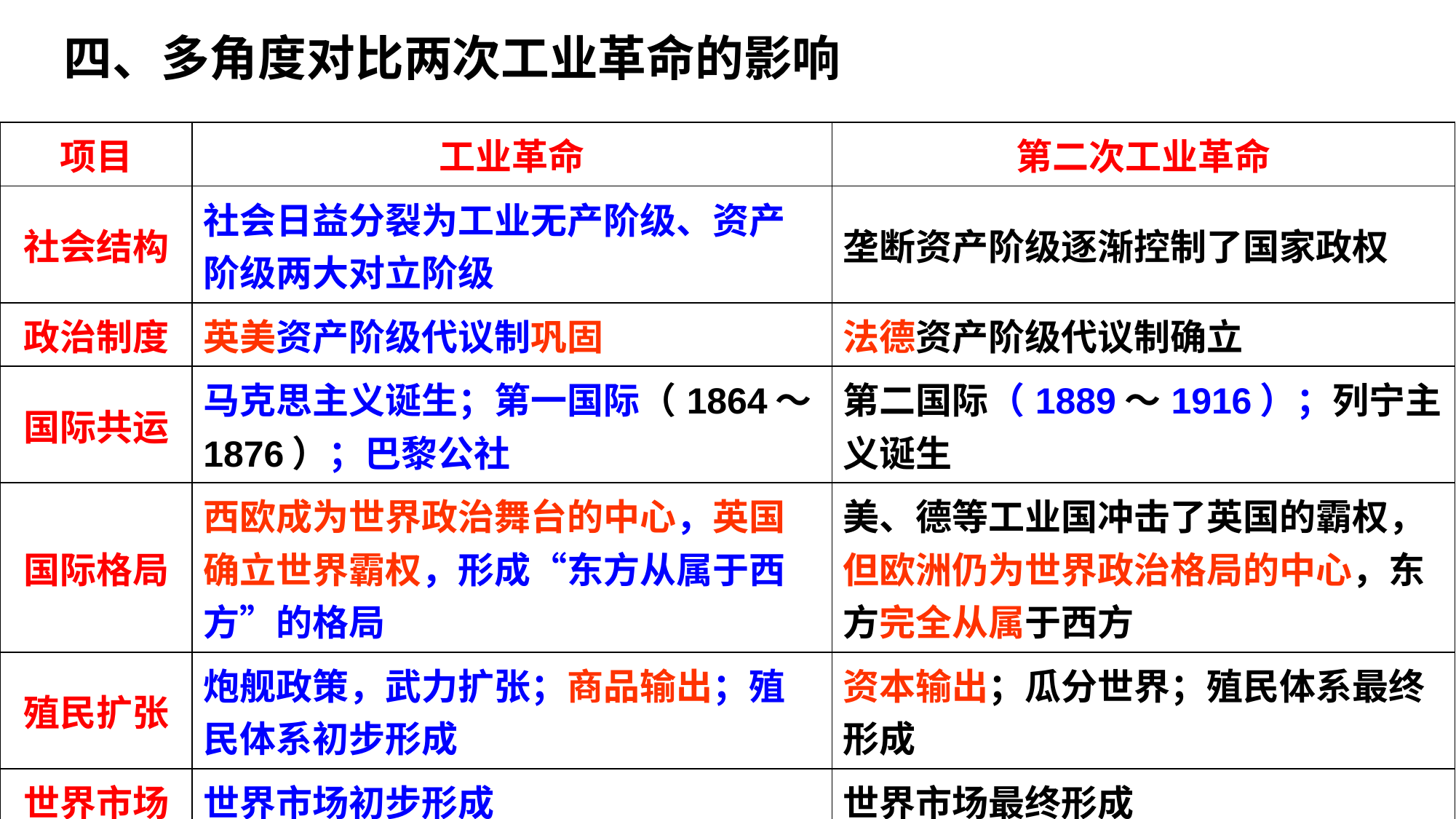

四、多角度对比两次工业革命的影响
| 项目 | 工业革命 | 第二次工业革命 |
| --- | --- | --- |
| 社会结构 | 社会日益分裂为工业无产阶级、资产阶级两大对立阶级 | 垄断资产阶级逐渐控制了国家政权 |
| 政治制度 | 英美资产阶级代议制巩固 | 法德资产阶级代议制确立 |
| 国际共运 | 马克思主义诞生；第一国际（1864～1876）；巴黎公社 | 第二国际（1889～1916）；列宁主义诞生 |
| 国际格局 | 西欧成为世界政治舞台的中心，英国确立世界霸权，形成“东方从属于西方”的格局 | 美、德等工业国冲击了英国的霸权，但欧洲仍为世界政治格局的中心，东方完全从属于西方 |
| 殖民扩张 | 炮舰政策，武力扩张；商品输出；殖民体系初步形成 | 资本输出；瓜分世界；殖民体系最终形成 |
| 世界市场 | 世界市场初步形成 | 世界市场最终形成 |
| 文学艺术 | 现实主义文学、绘画、音乐艺术 | 现代主义文学、美术、音乐艺术 |